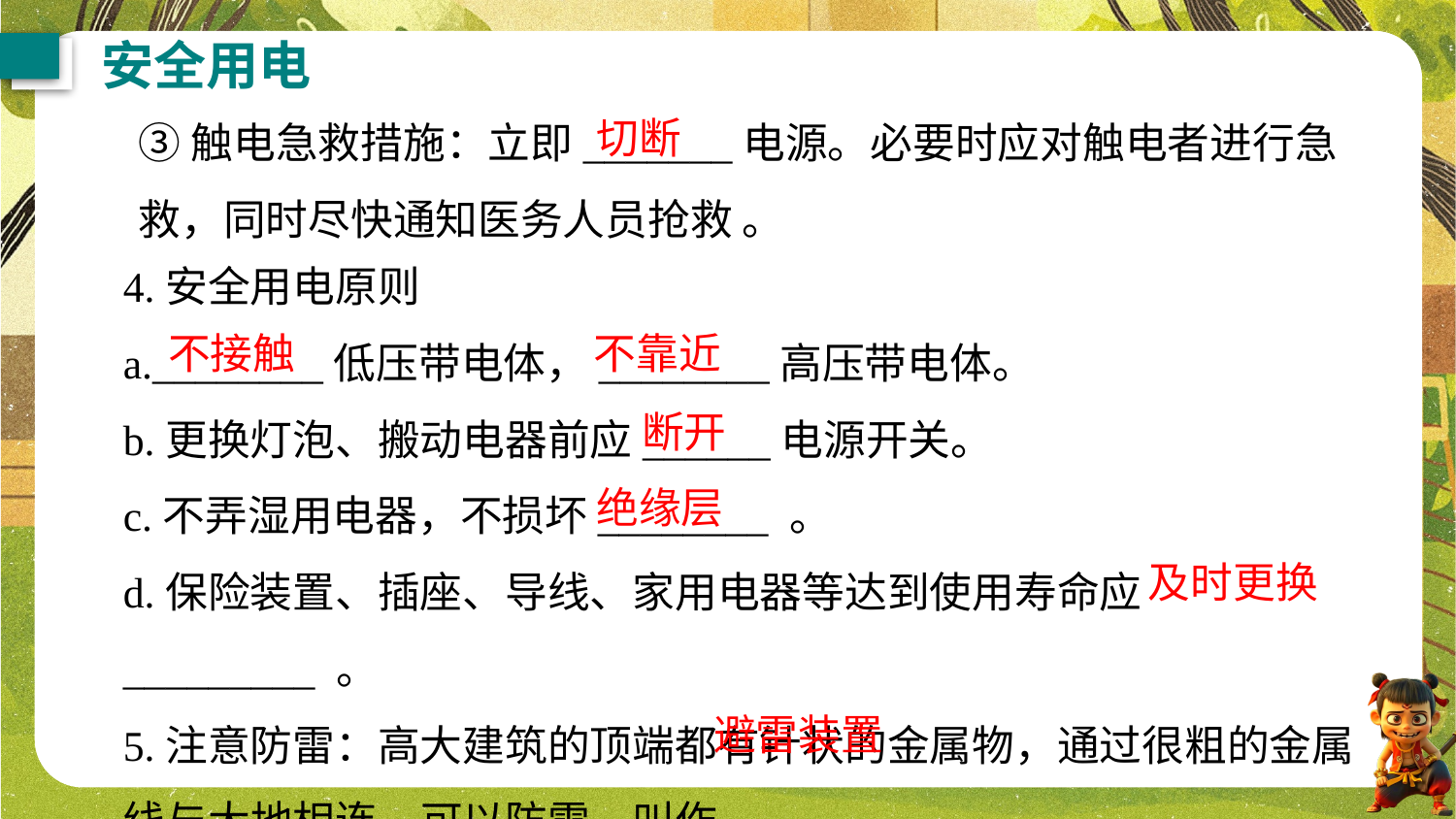

安全用电

③触电急救措施：立即_______电源。必要时应对触电者进行急救，同时尽快通知医务人员抢救 。
切断
4.安全用电原则
a.________低压带电体，________高压带电体。
b.更换灯泡、搬动电器前应______电源开关。
c.不弄湿用电器，不损坏________ 。
d.保险装置、插座、导线、家用电器等达到使用寿命应_________ 。
5.注意防雷：高大建筑的顶端都有针状的金属物，通过很粗的金属线与大地相连，可以防雷，叫作____________ 。
不接触
不靠近
断开
绝缘层
及时更换
避雷装置